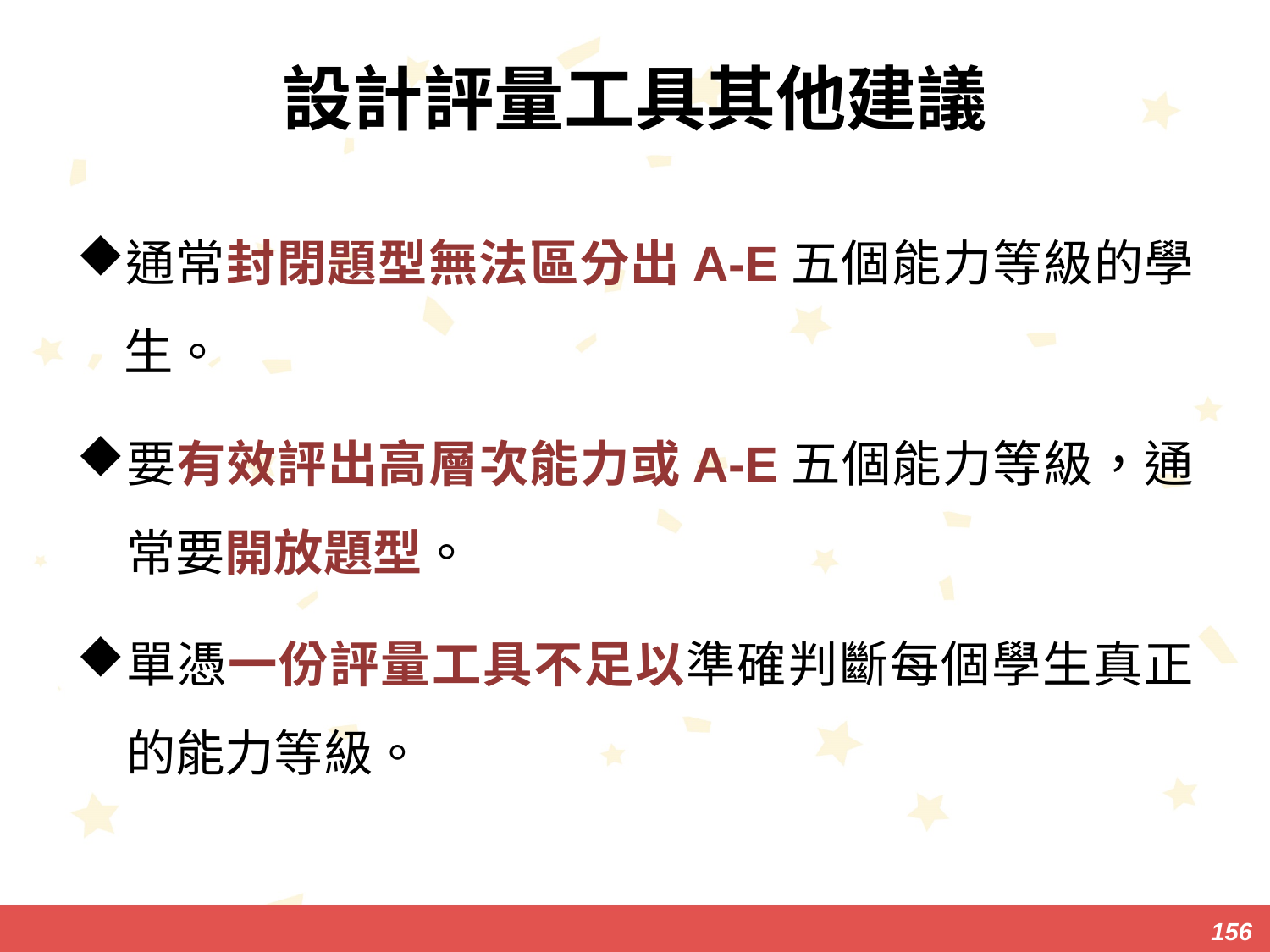

# 設計評量工具其他建議
通常封閉題型無法區分出A-E五個能力等級的學生。
要有效評出高層次能力或A-E五個能力等級，通常要開放題型。
單憑一份評量工具不足以準確判斷每個學生真正的能力等級。

156